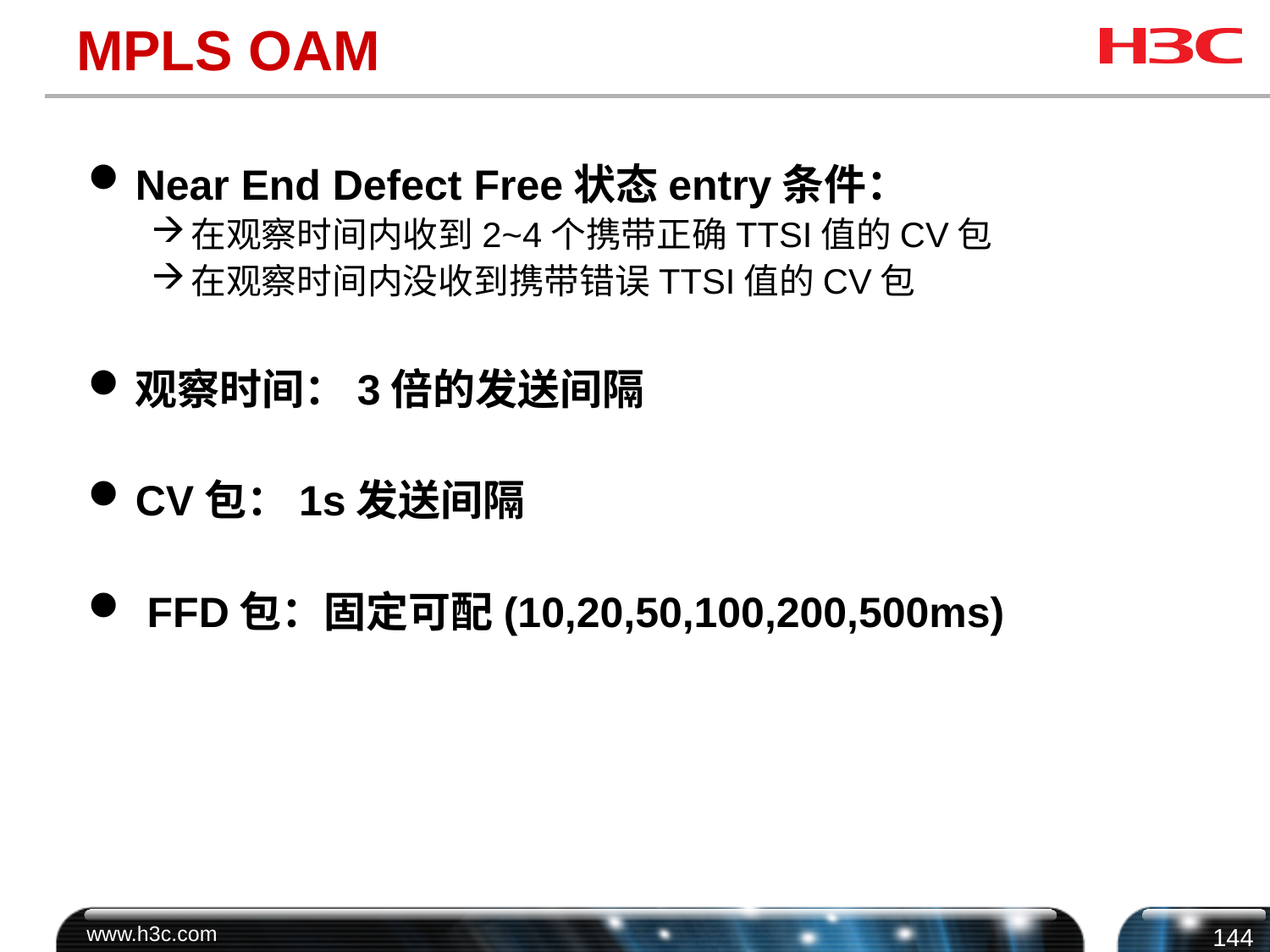

# MPLS OAM
Near End Defect Free状态entry条件：
在观察时间内收到2~4个携带正确TTSI值的CV包
在观察时间内没收到携带错误TTSI值的CV包

观察时间：3倍的发送间隔

CV包：1s发送间隔

 FFD包：固定可配(10,20,50,100,200,500ms)